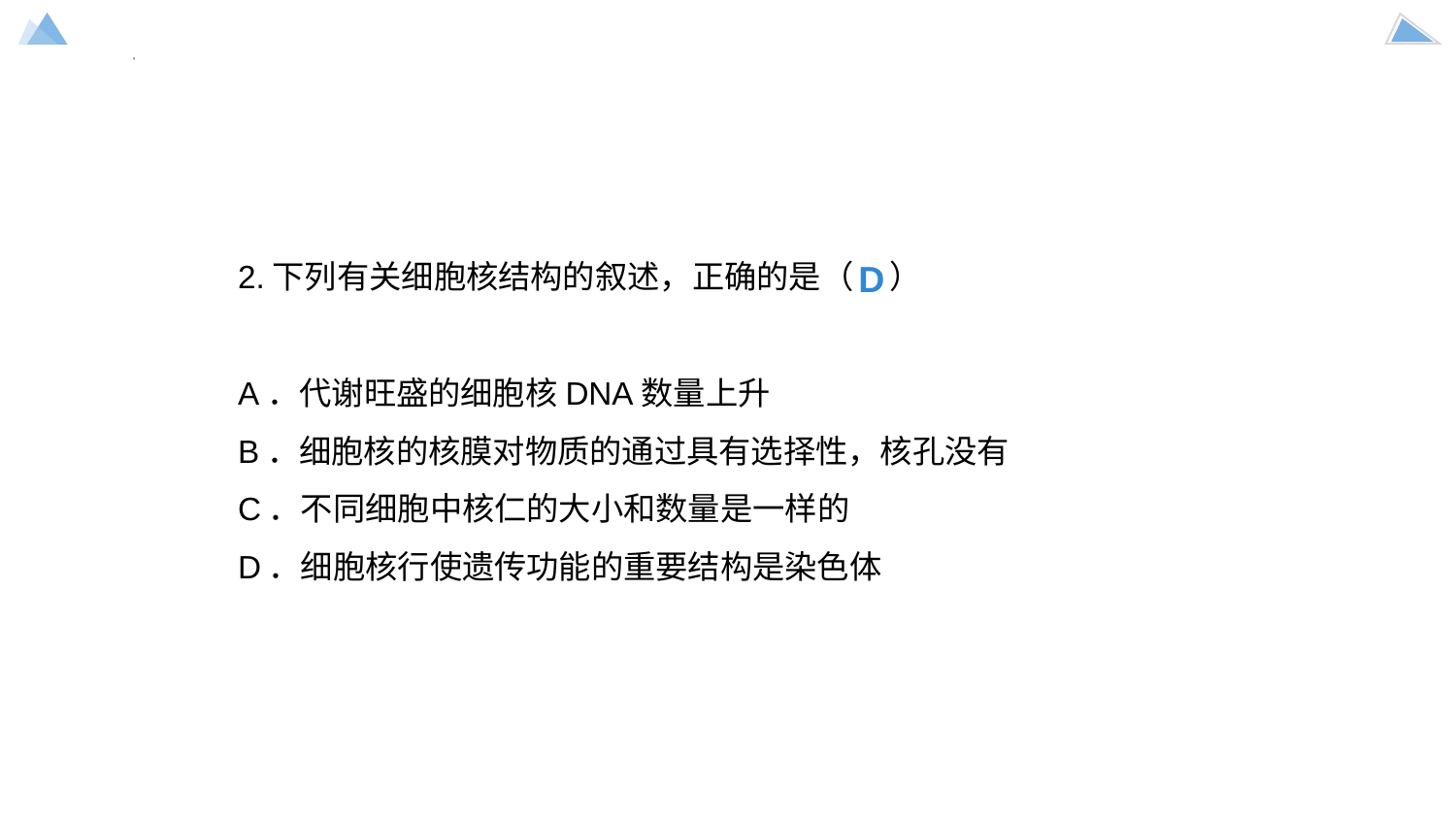

2.下列有关细胞核结构的叙述，正确的是（     ）

A．代谢旺盛的细胞核DNA数量上升
B．细胞核的核膜对物质的通过具有选择性，核孔没有
C．不同细胞中核仁的大小和数量是一样的
D．细胞核行使遗传功能的重要结构是染色体
D